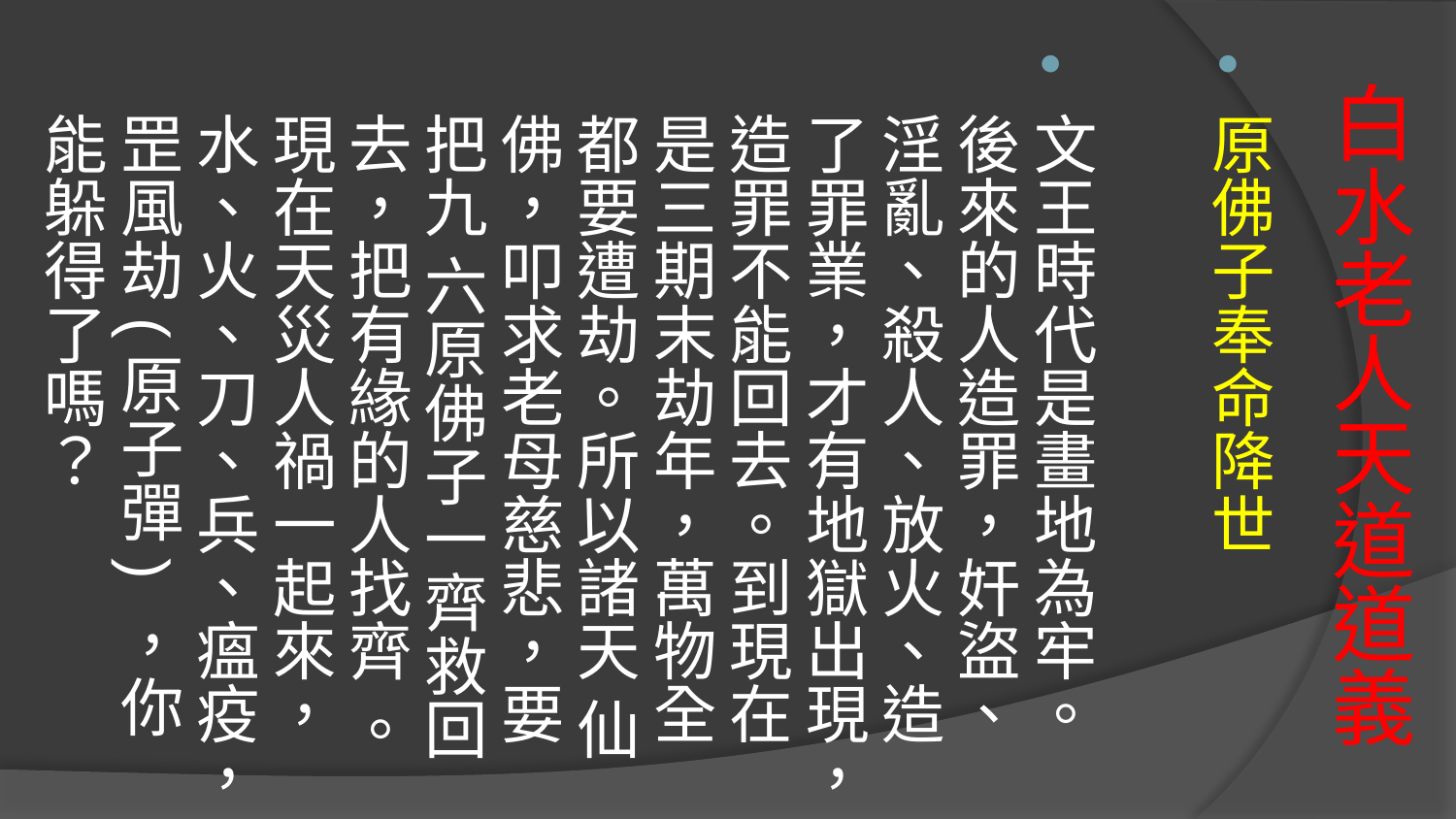

原佛子奉命降世

文王時代是畫地為牢。 後來的人造罪，奸盜、淫亂、殺人、放火、造了罪業，才有地獄出現，造罪不能回去。到現在是三期末劫年，萬物全都要遭劫。所以諸天 仙佛，叩求老母慈悲，要把九 六原佛子一齊救回去，把有緣的人找齊 。現在天災人禍一起來，水、火、刀、兵、瘟疫，罡風劫(原子彈) ，你能躲得了嗎？
# 白水老人天道道義